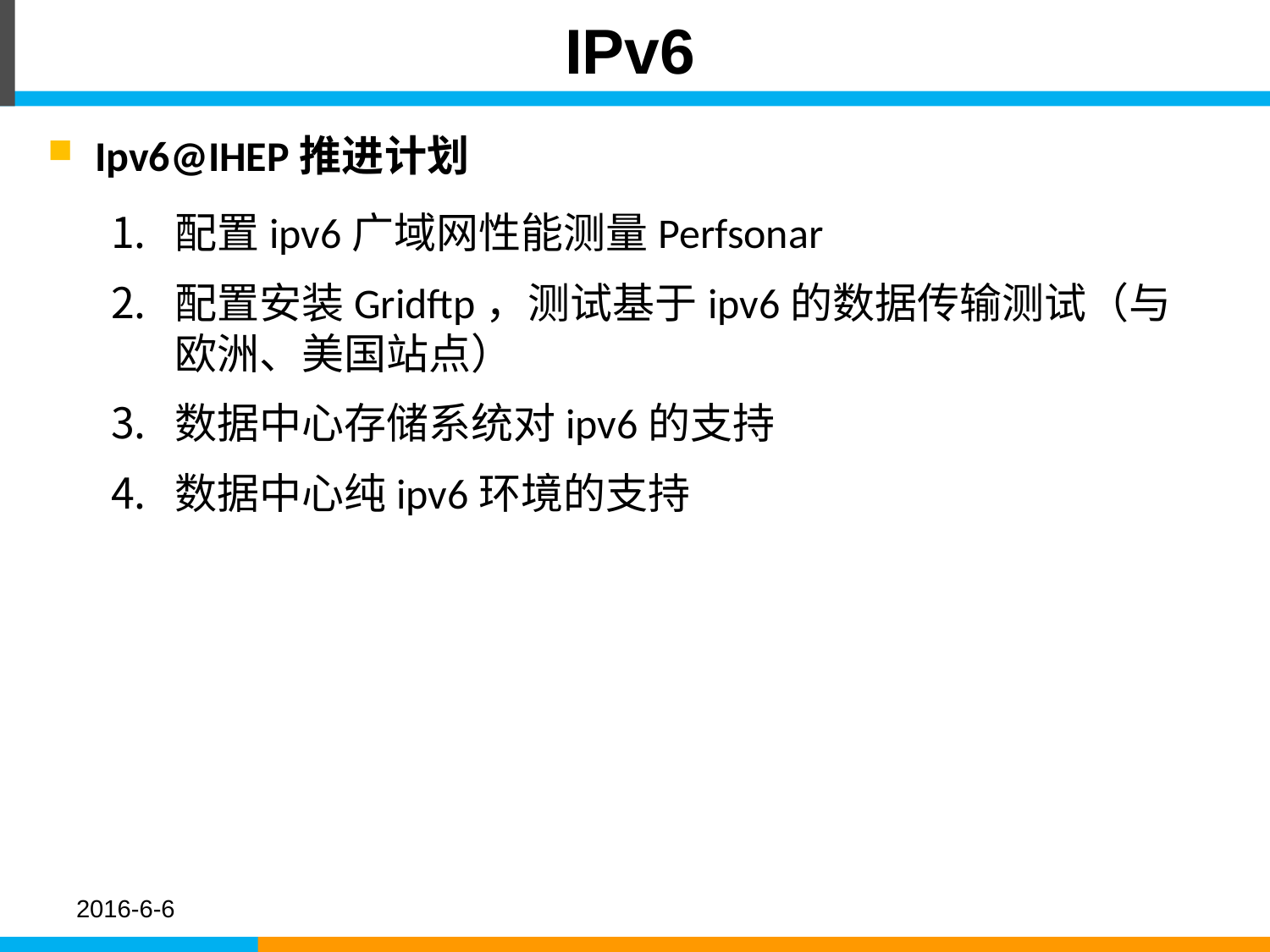

# IPv6
Ipv6@IHEP推进计划
配置ipv6广域网性能测量Perfsonar
配置安装Gridftp，测试基于ipv6的数据传输测试（与欧洲、美国站点）
数据中心存储系统对ipv6的支持
数据中心纯ipv6环境的支持

2016-6-6